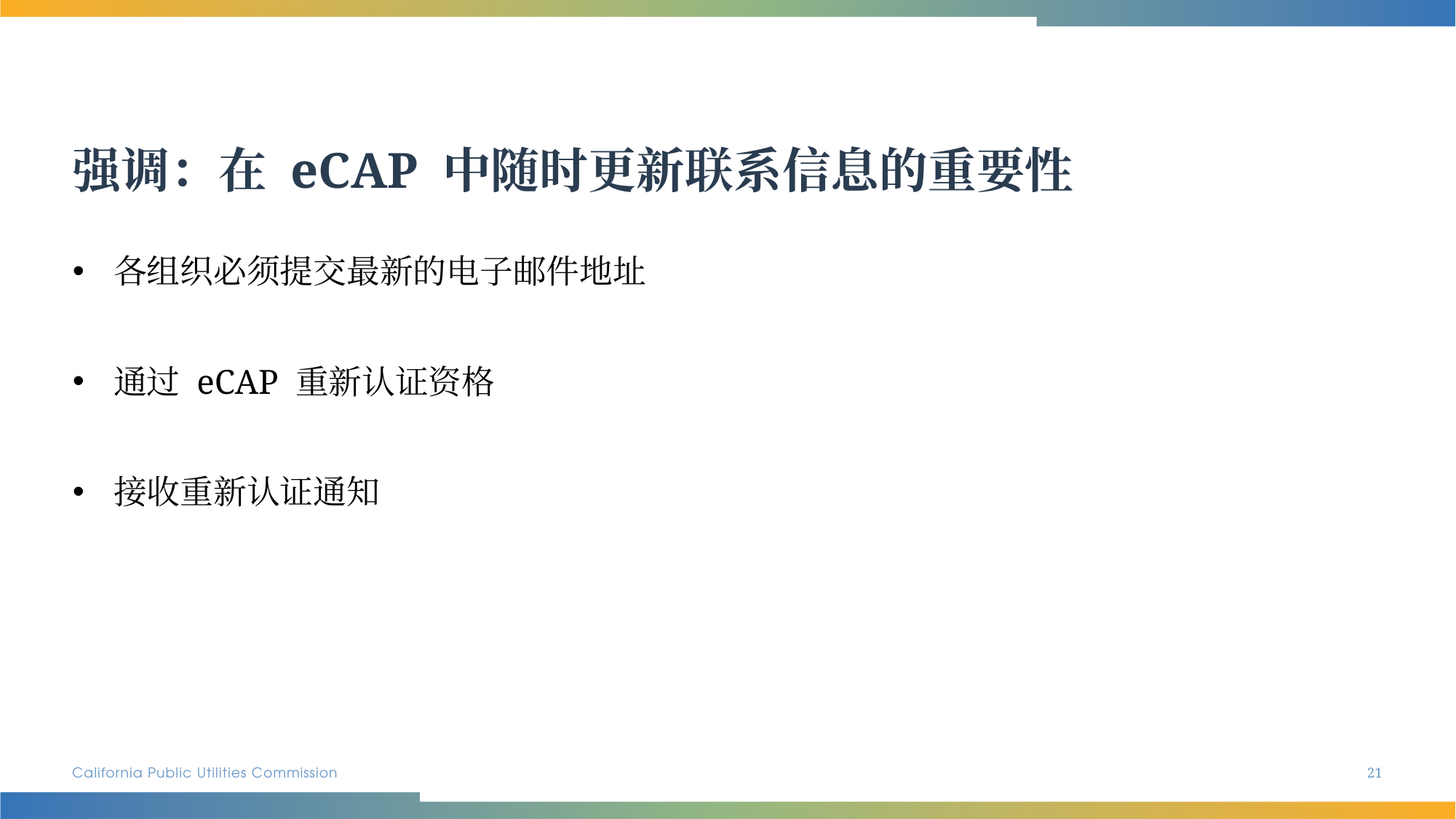

# 强调：在 eCAP 中随时更新联系信息的重要性
各组织必须提交最新的电子邮件地址

通过 eCAP 重新认证资格

接收重新认证通知

21